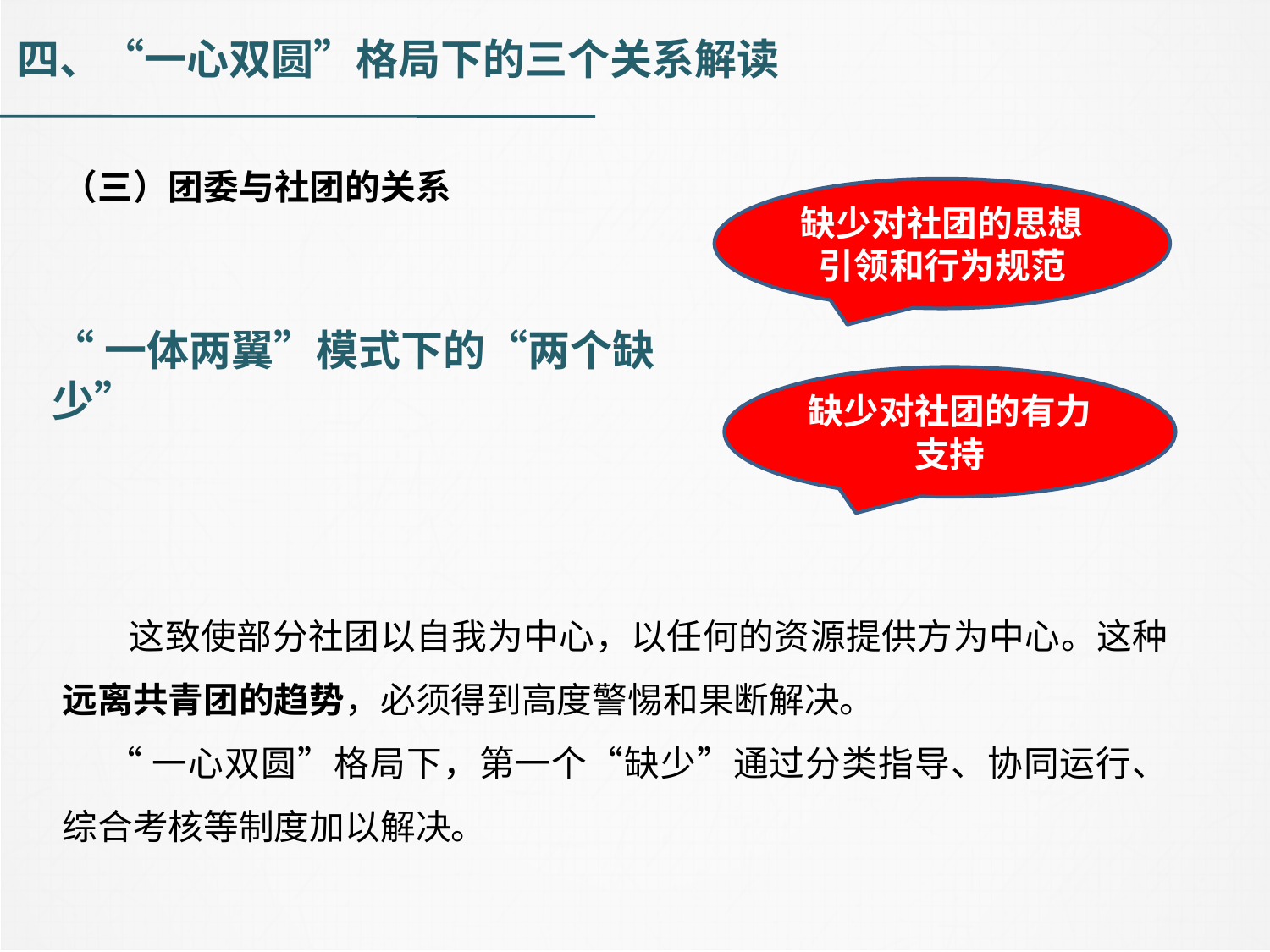

四、“一心双圆”格局下的三个关系解读
（三）团委与社团的关系

       这致使部分社团以自我为中心，以任何的资源提供方为中心。这种远离共青团的趋势，必须得到高度警惕和果断解决。
     “一心双圆”格局下，第一个“缺少”通过分类指导、协同运行、综合考核等制度加以解决。
缺少对社团的思想引领和行为规范
“一体两翼”模式下的“两个缺少”
缺少对社团的有力支持